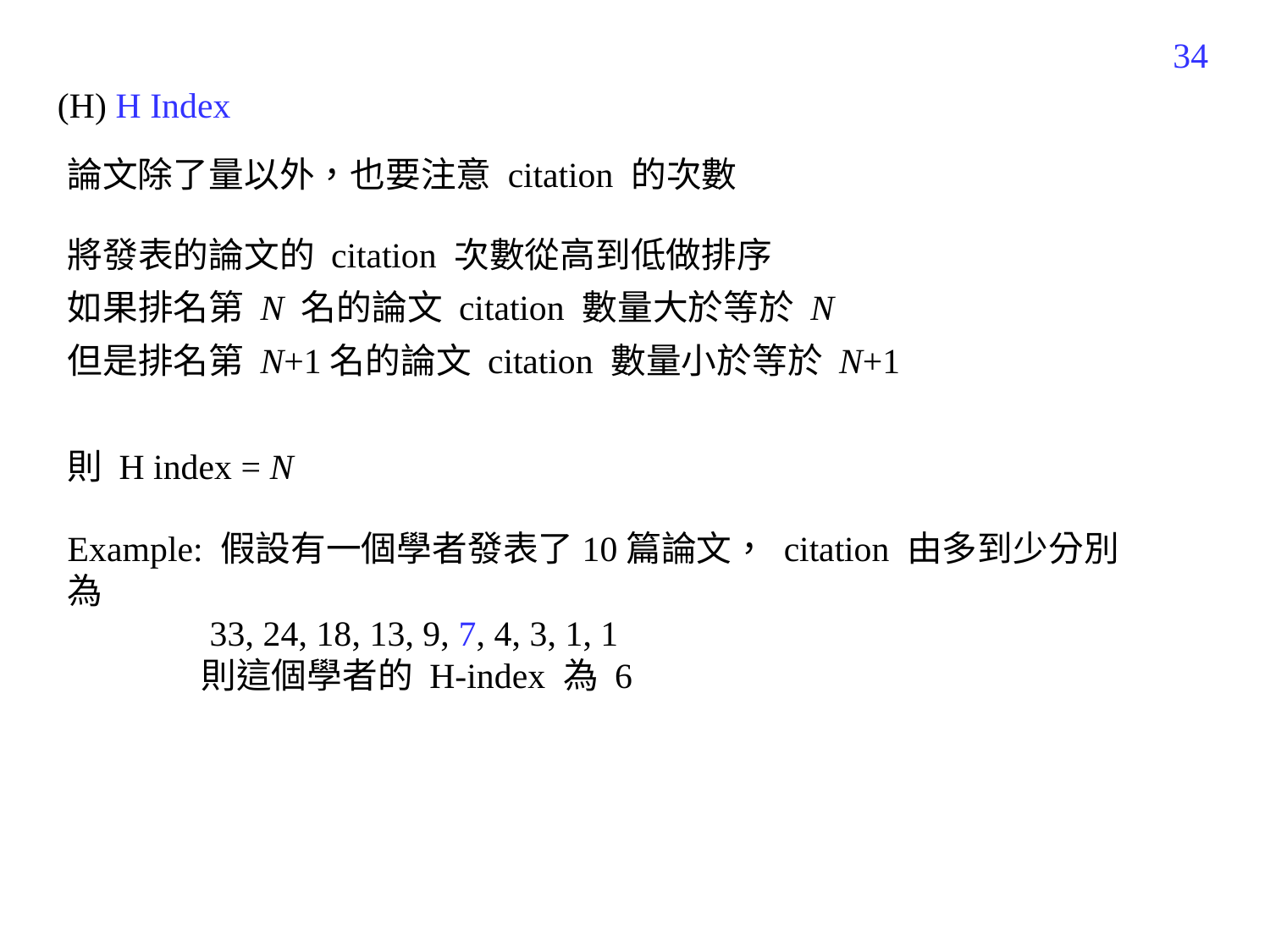

34
(H) H Index
論文除了量以外，也要注意 citation 的次數
將發表的論文的 citation 次數從高到低做排序
如果排名第 N 名的論文 citation 數量大於等於 N
但是排名第 N+1名的論文 citation 數量小於等於 N+1

則 H index = N
Example: 假設有一個學者發表了10篇論文， citation 由多到少分別為
                33, 24, 18, 13, 9, 7, 4, 3, 1, 1
                則這個學者的 H-index 為 6